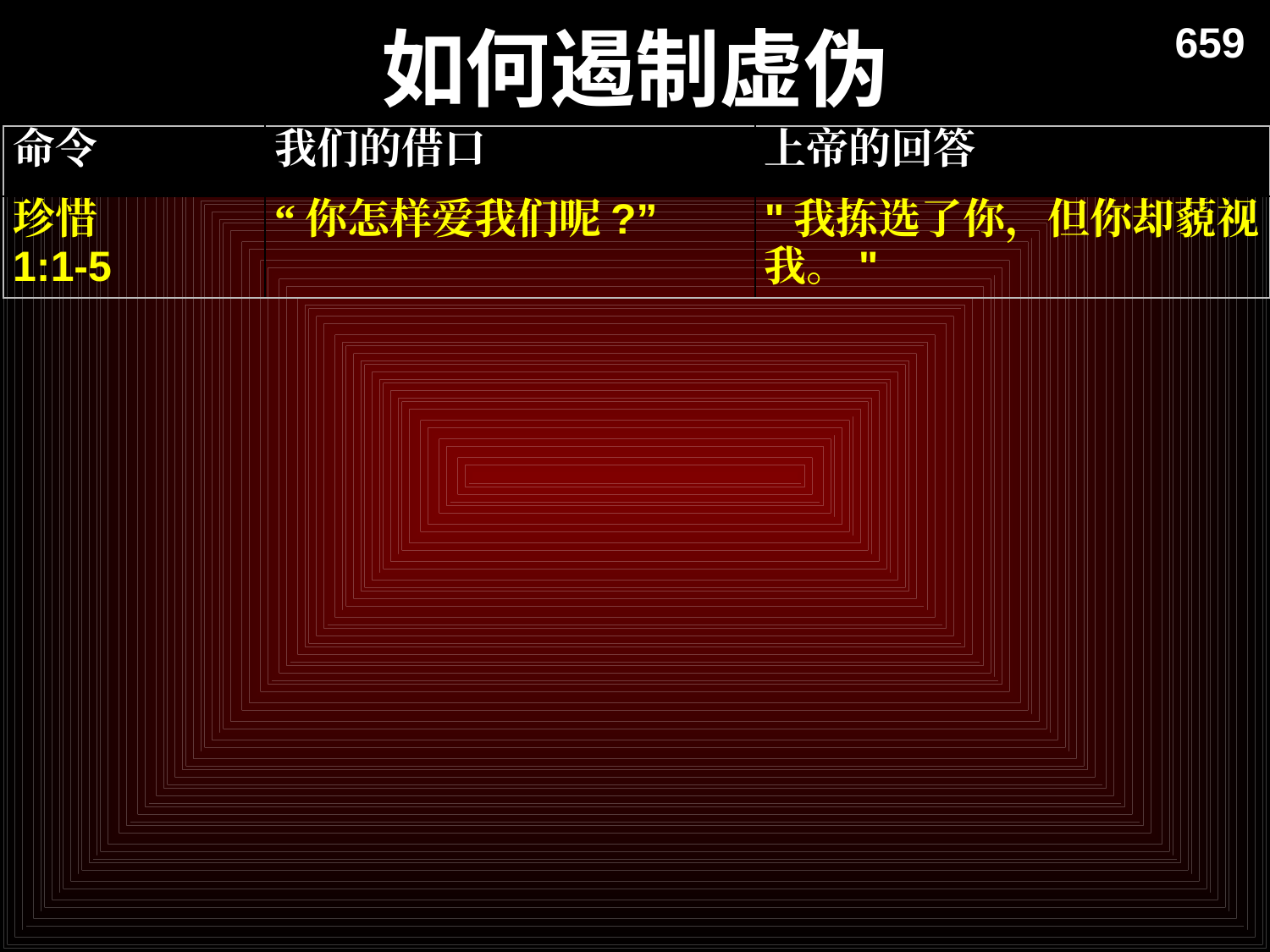

# 如何遏制虚伪
659

| 命令 | 我们的借口 | 上帝的回答 |
| --- | --- | --- |
| 珍惜 1:1-5 | “你怎样爱我们呢?” | "我拣选了你，但你却藐视我。" |